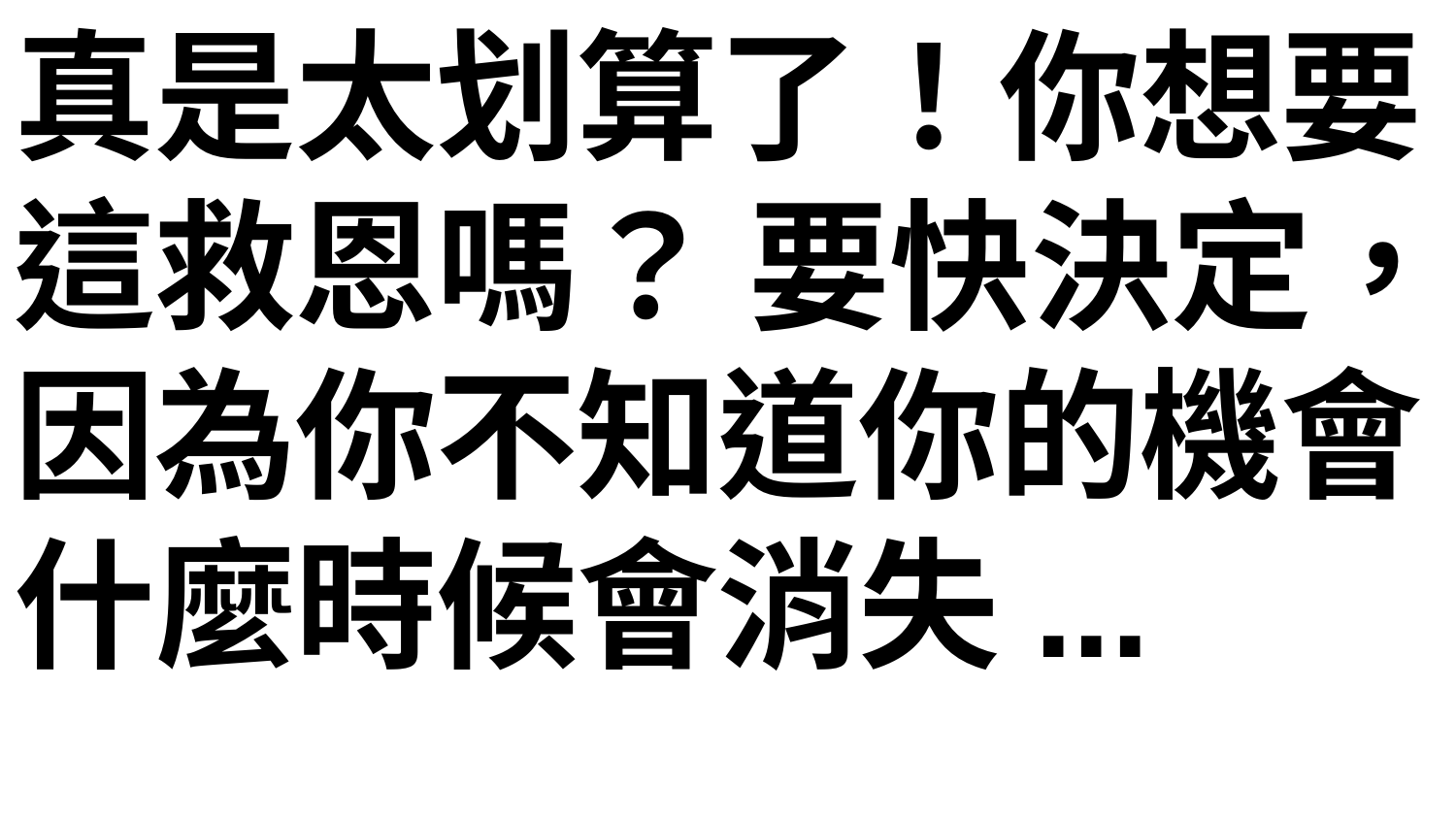

真是太划算了！你想要這救恩嗎？ 要快決定，因為你不知道你的機會什麼時候會消失...